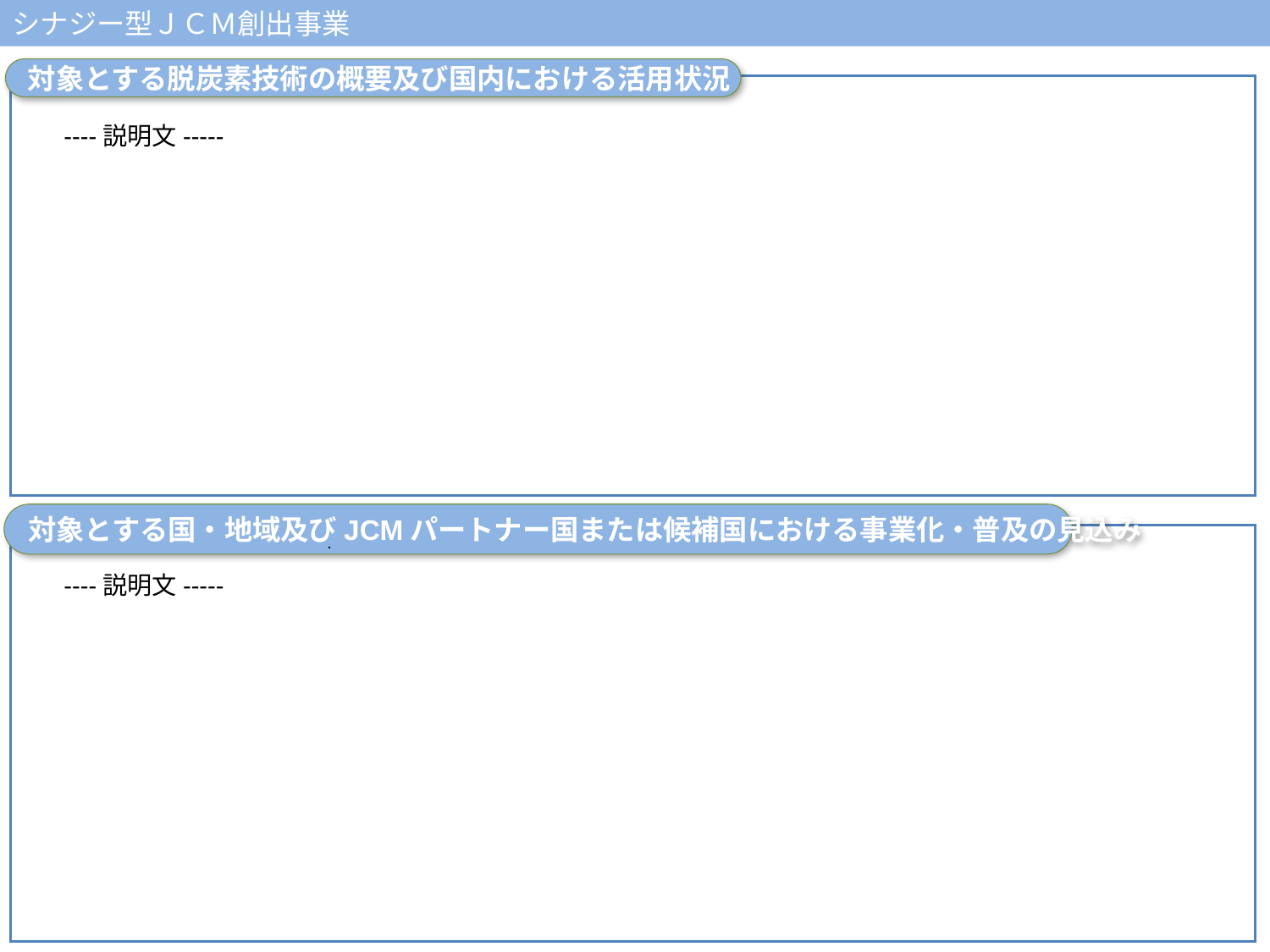

シナジー型ＪＣＭ創出事業
対象とする脱炭素技術の概要及び国内における活用状況

　----説明文-----

対象とする国・地域及びJCMパートナー国または候補国における事業化・普及の見込み

　----説明文-----